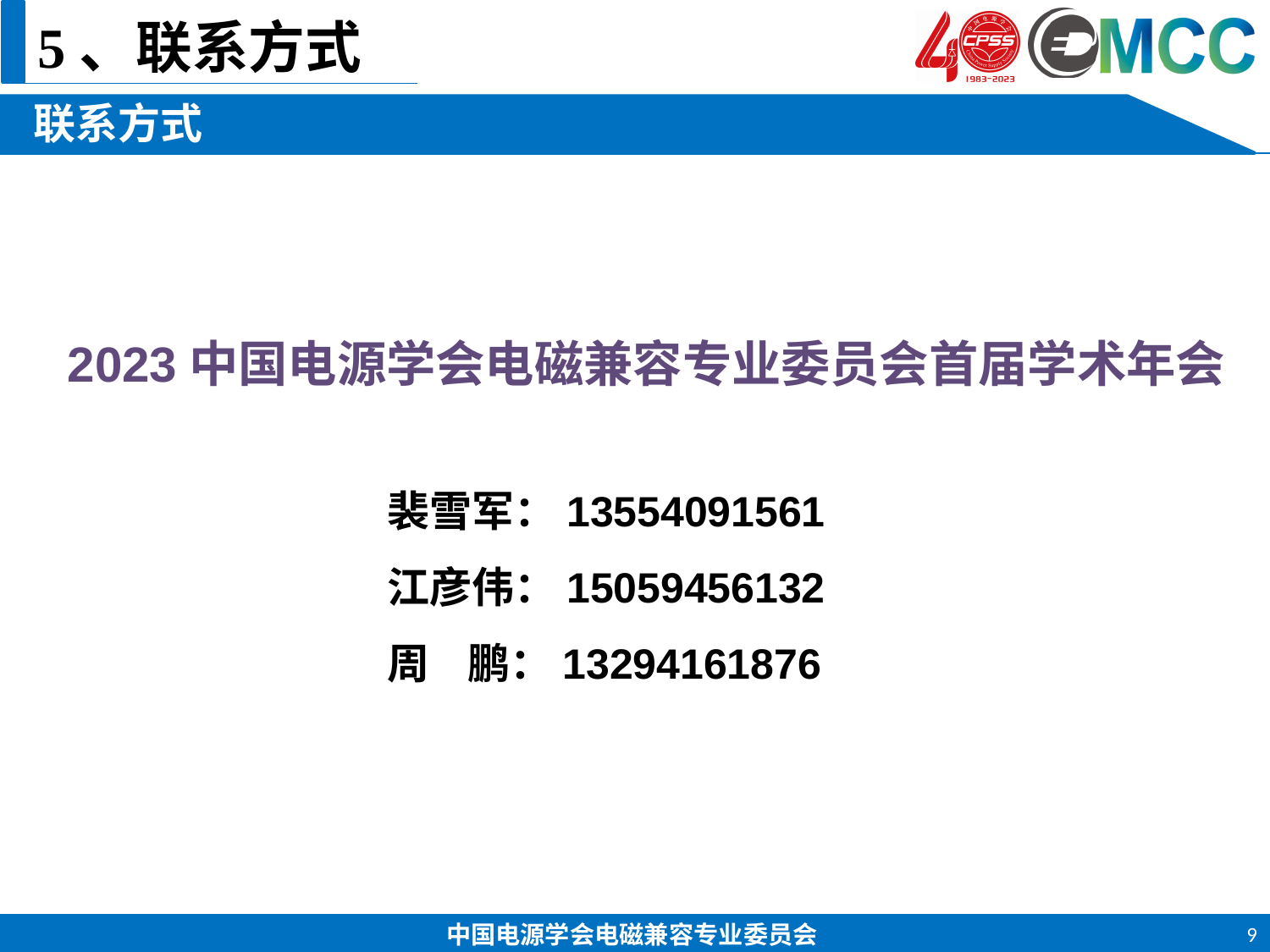

5、联系方式
联系方式
2023中国电源学会电磁兼容专业委员会首届学术年会
裴雪军：13554091561
江彦伟：15059456132
周    鹏：13294161876
9